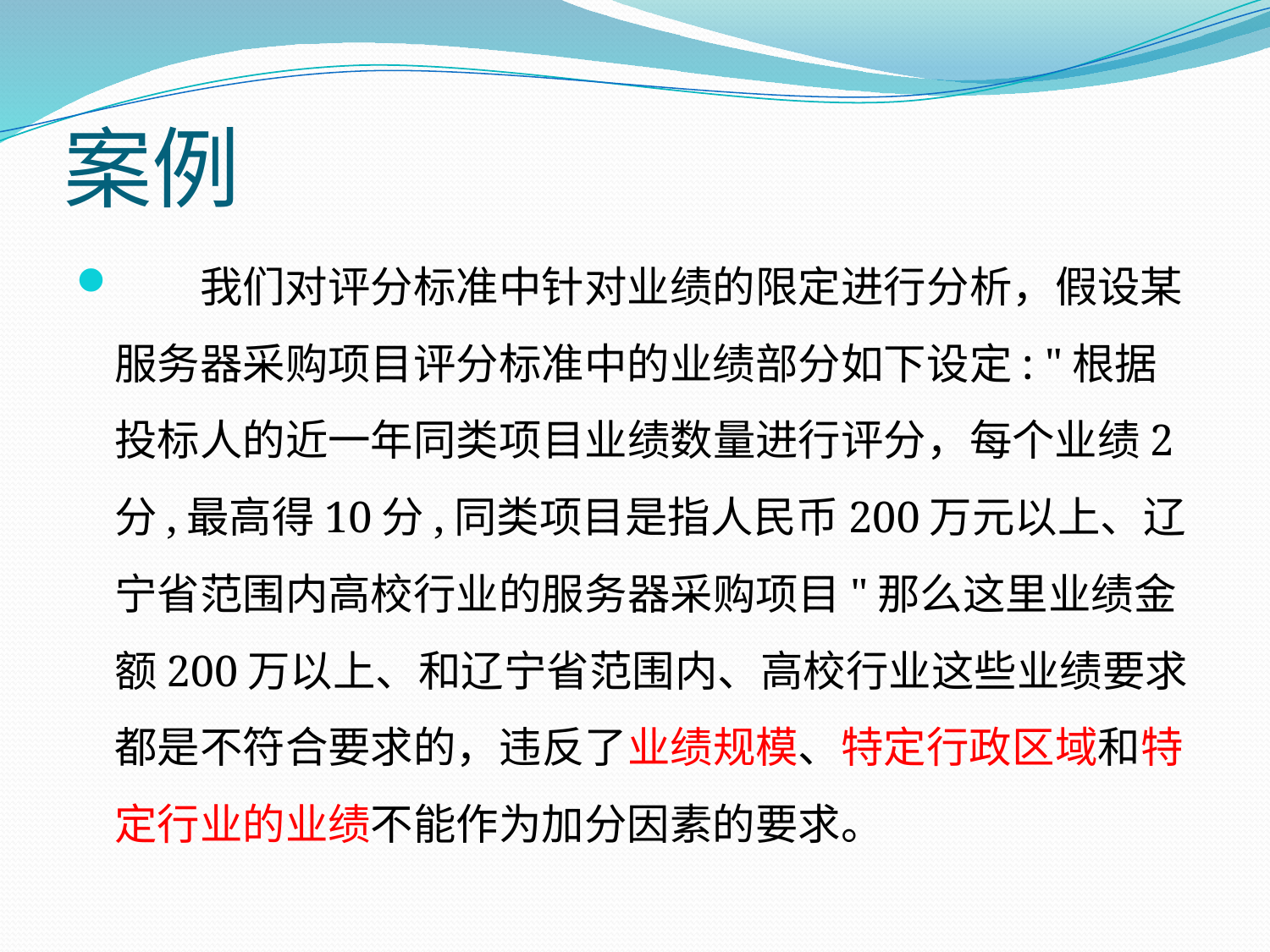

# 案例
        我们对评分标准中针对业绩的限定进行分析，假设某服务器采购项目评分标准中的业绩部分如下设定: "根据投标人的近一年同类项目业绩数量进行评分，每个业绩2分,最高得10分,同类项目是指人民币200万元以上、辽宁省范围内高校行业的服务器采购项目"那么这里业绩金额200万以上、和辽宁省范围内、高校行业这些业绩要求都是不符合要求的，违反了业绩规模、特定行政区域和特定行业的业绩不能作为加分因素的要求。